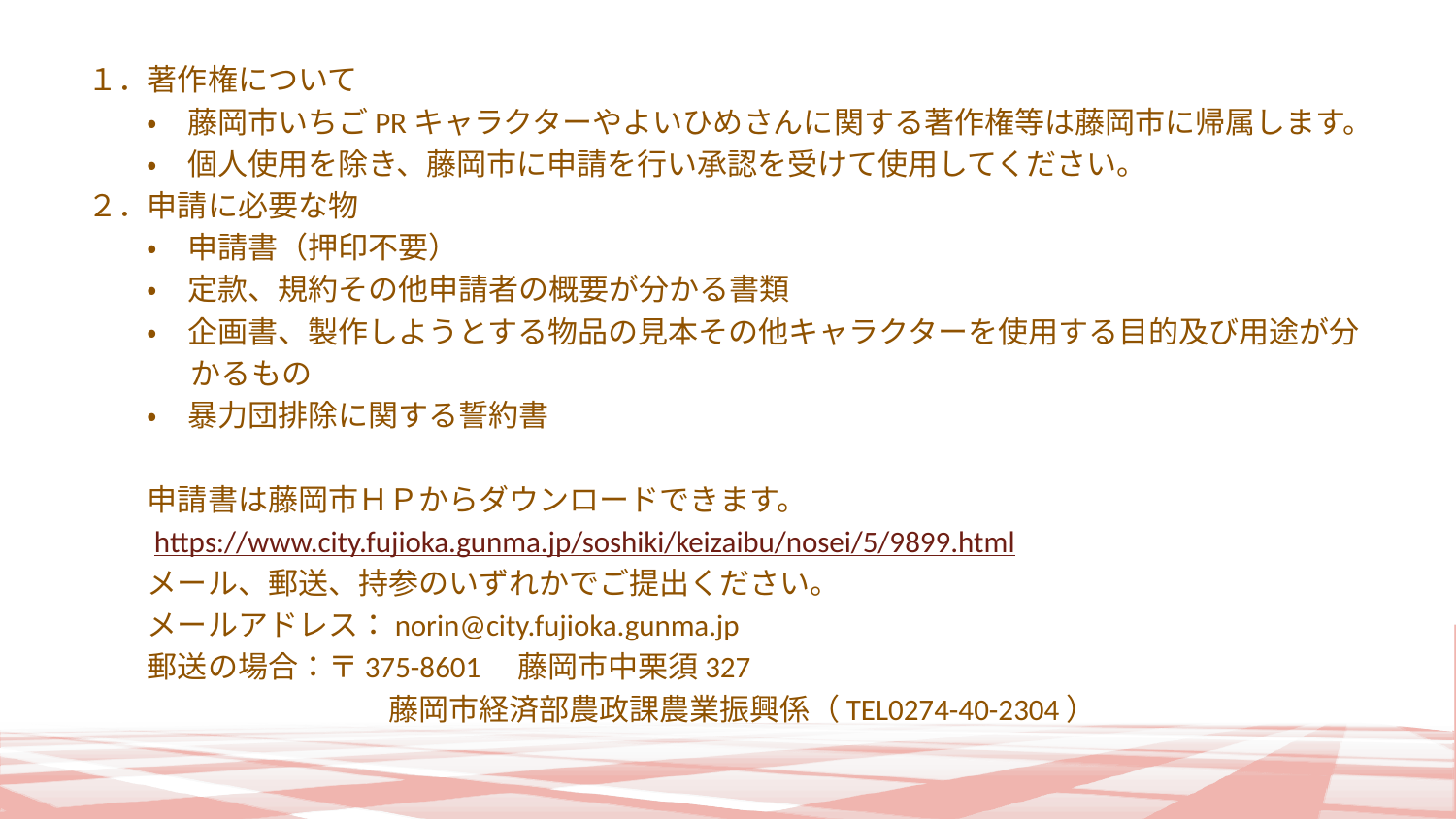

１．著作権について
　　・　藤岡市いちごPRキャラクターやよいひめさんに関する著作権等は藤岡市に帰属します。
　　・　個人使用を除き、藤岡市に申請を行い承認を受けて使用してください。
２．申請に必要な物
　　・　申請書（押印不要）
　　・　定款、規約その他申請者の概要が分かる書類
　　・　企画書、製作しようとする物品の見本その他キャラクターを使用する目的及び用途が分
　　　  かるもの
　　・　暴力団排除に関する誓約書

　　申請書は藤岡市ＨＰからダウンロードできます。
　　https://www.city.fujioka.gunma.jp/soshiki/keizaibu/nosei/5/9899.html
　　メール、郵送、持参のいずれかでご提出ください。
　　メールアドレス：norin@city.fujioka.gunma.jp
　　郵送の場合：〒375-8601　藤岡市中栗須327
　　　　　　　　　　藤岡市経済部農政課農業振興係（TEL0274-40-2304）